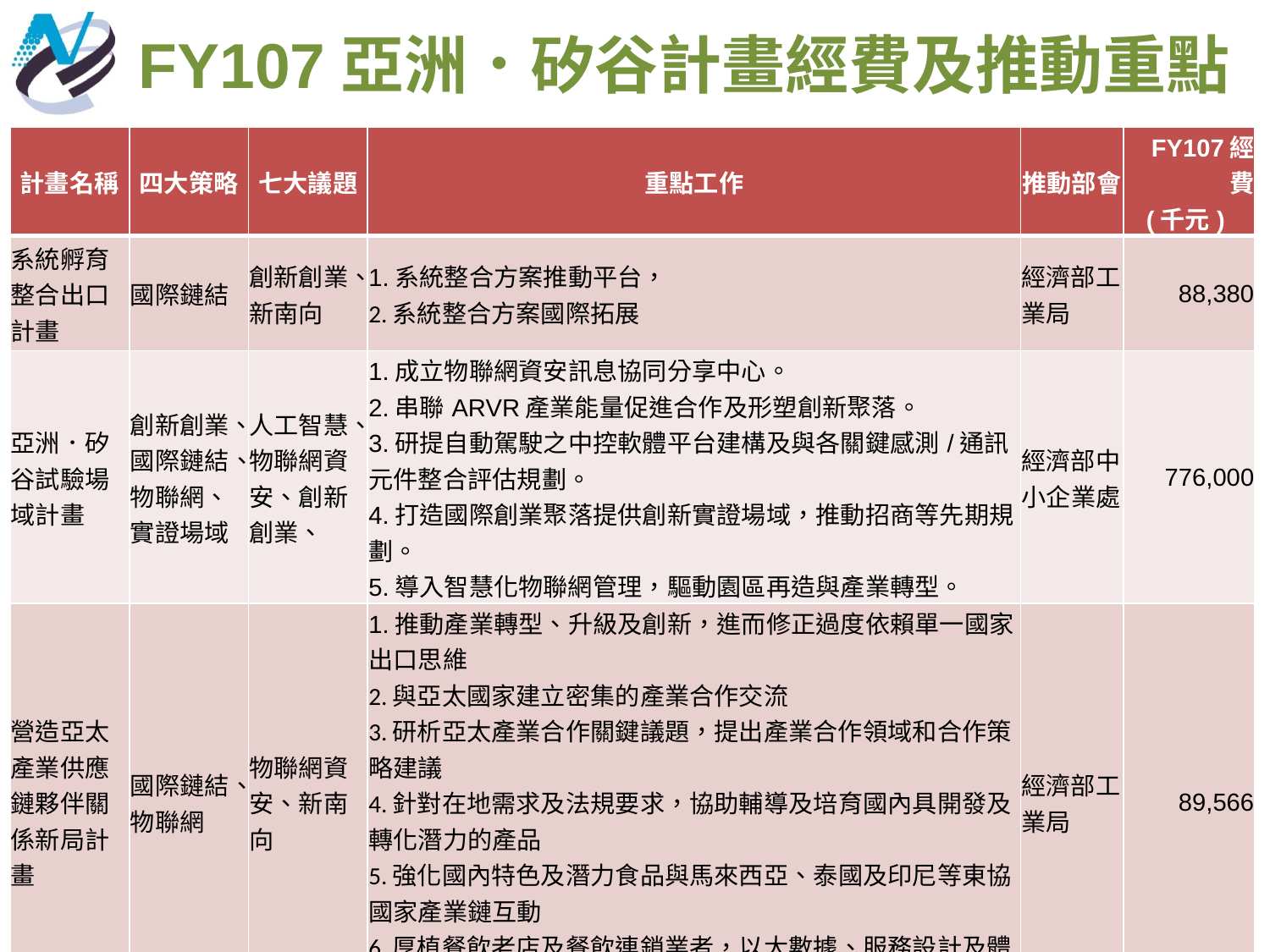

FY107亞洲．矽谷計畫經費及推動重點

| 計畫名稱 | 四大策略 | 七大議題 | 重點工作 | 推動部會 | FY107經費 (千元) |
| --- | --- | --- | --- | --- | --- |
| 系統孵育整合出口計畫 | 國際鏈結 | 創新創業、新南向 | 1.系統整合方案推動平台， 2.系統整合方案國際拓展 | 經濟部工業局 | 88,380 |
| 亞洲．矽谷試驗場域計畫 | 創新創業、國際鏈結、物聯網、實證場域 | 人工智慧、物聯網資安、創新創業、 | 1.成立物聯網資安訊息協同分享中心。 2.串聯ARVR產業能量促進合作及形塑創新聚落。 3.研提自動駕駛之中控軟體平台建構及與各關鍵感測/通訊元件整合評估規劃。 4.打造國際創業聚落提供創新實證場域，推動招商等先期規劃。 5.導入智慧化物聯網管理，驅動園區再造與產業轉型。 | 經濟部中小企業處 | 776,000 |
| 營造亞太產業供應鏈夥伴關係新局計畫 | 國際鏈結、物聯網 | 物聯網資安、新南向 | 1.推動產業轉型、升級及創新，進而修正過度依賴單一國家出口思維 2.與亞太國家建立密集的產業合作交流 3.研析亞太產業合作關鍵議題，提出產業合作領域和合作策略建議 4.針對在地需求及法規要求，協助輔導及培育國內具開發及轉化潛力的產品 5.強化國內特色及潛力食品與馬來西亞、泰國及印尼等東協國家產業鏈互動 6.厚植餐飲老店及餐飲連鎖業者，以大數據、服務設計及體驗作為餐飲業者升級加值 | 經濟部工業局 | 89,566 |
28